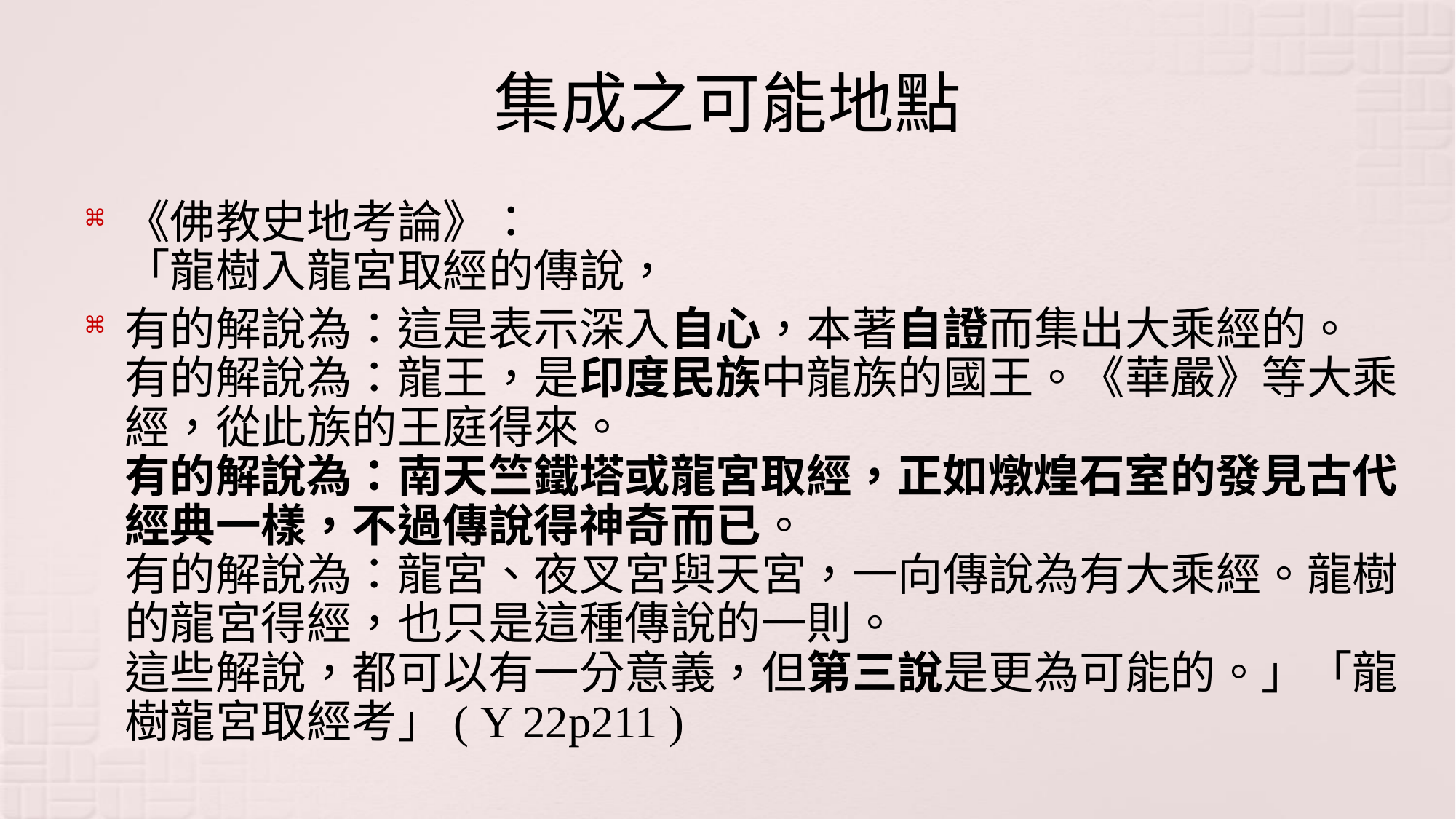

# 集成之可能地點

《佛教史地考論》：
「龍樹入龍宮取經的傳說，
有的解說為：這是表示深入自心，本著自證而集出大乘經的。
有的解說為：龍王，是印度民族中龍族的國王。《華嚴》等大乘經，從此族的王庭得來。
有的解說為：南天竺鐵塔或龍宮取經，正如燉煌石室的發見古代經典一樣，不過傳說得神奇而已。
有的解說為：龍宮、夜叉宮與天宮，一向傳說為有大乘經。龍樹的龍宮得經，也只是這種傳說的一則。
這些解說，都可以有一分意義，但第三說是更為可能的。」「龍樹龍宮取經考」( Y 22p211 )